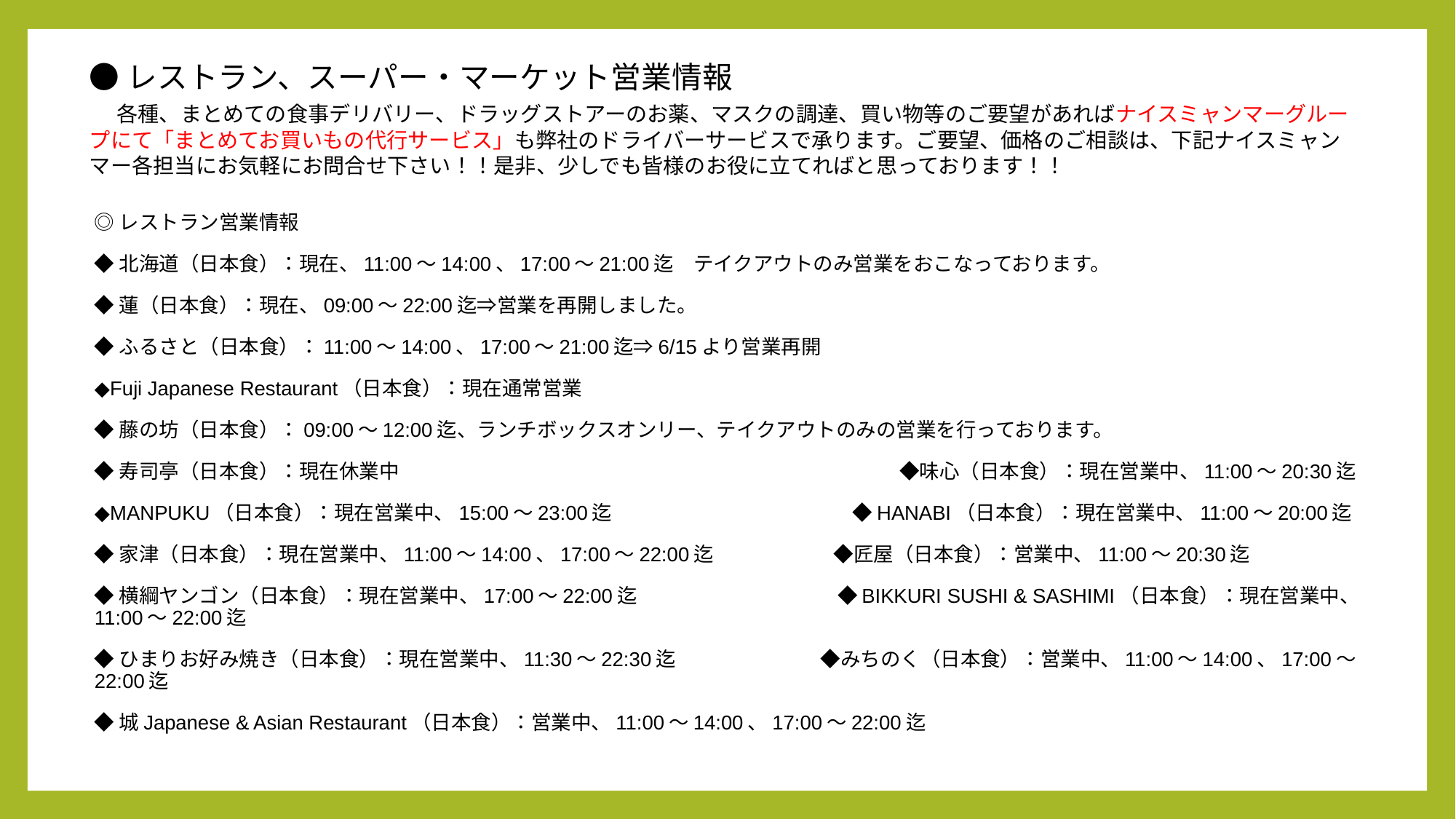

# ●レストラン、スーパー・マーケット営業情報 　各種、まとめての食事デリバリー、ドラッグストアーのお薬、マスクの調達、買い物等のご要望があればナイスミャンマーグループにて「まとめてお買いもの代行サービス」も弊社のドライバーサービスで承ります。ご要望、価格のご相談は、下記ナイスミャンマー各担当にお気軽にお問合せ下さい！！是非、少しでも皆様のお役に立てればと思っております！！
◎レストラン営業情報
◆北海道（日本食）：現在、11:00～14:00、17:00～21:00迄　テイクアウトのみ営業をおこなっております。
◆蓮（日本食）：現在、09:00～22:00迄⇒営業を再開しました。
◆ふるさと（日本食）：11:00～14:00、17:00～21:00迄⇒6/15より営業再開
◆Fuji Japanese Restaurant（日本食）：現在通常営業
◆藤の坊（日本食）：09:00～12:00迄、ランチボックスオンリー、テイクアウトのみの営業を行っております。
◆寿司亭（日本食）：現在休業中　　　　　　　　　　　　　　　　　　　　　　　　　◆味心（日本食）：現在営業中、11:00～20:30迄
◆MANPUKU（日本食）：現在営業中、15:00～23:00迄　　　　　　　　　　　　◆HANABI（日本食）：現在営業中、11:00～20:00迄
◆家津（日本食）：現在営業中、11:00～14:00、17:00～22:00迄　　　　　　◆匠屋（日本食）：営業中、11:00～20:30迄
◆横綱ヤンゴン（日本食）：現在営業中、17:00～22:00迄　　　　　　　　　　◆BIKKURI SUSHI & SASHIMI（日本食）：現在営業中、11:00～22:00迄
◆ひまりお好み焼き（日本食）：現在営業中、11:30～22:30迄　　　　　　　 ◆みちのく（日本食）：営業中、11:00～14:00、17:00～22:00迄
◆城Japanese & Asian Restaurant（日本食）：営業中、11:00～14:00、17:00～22:00迄